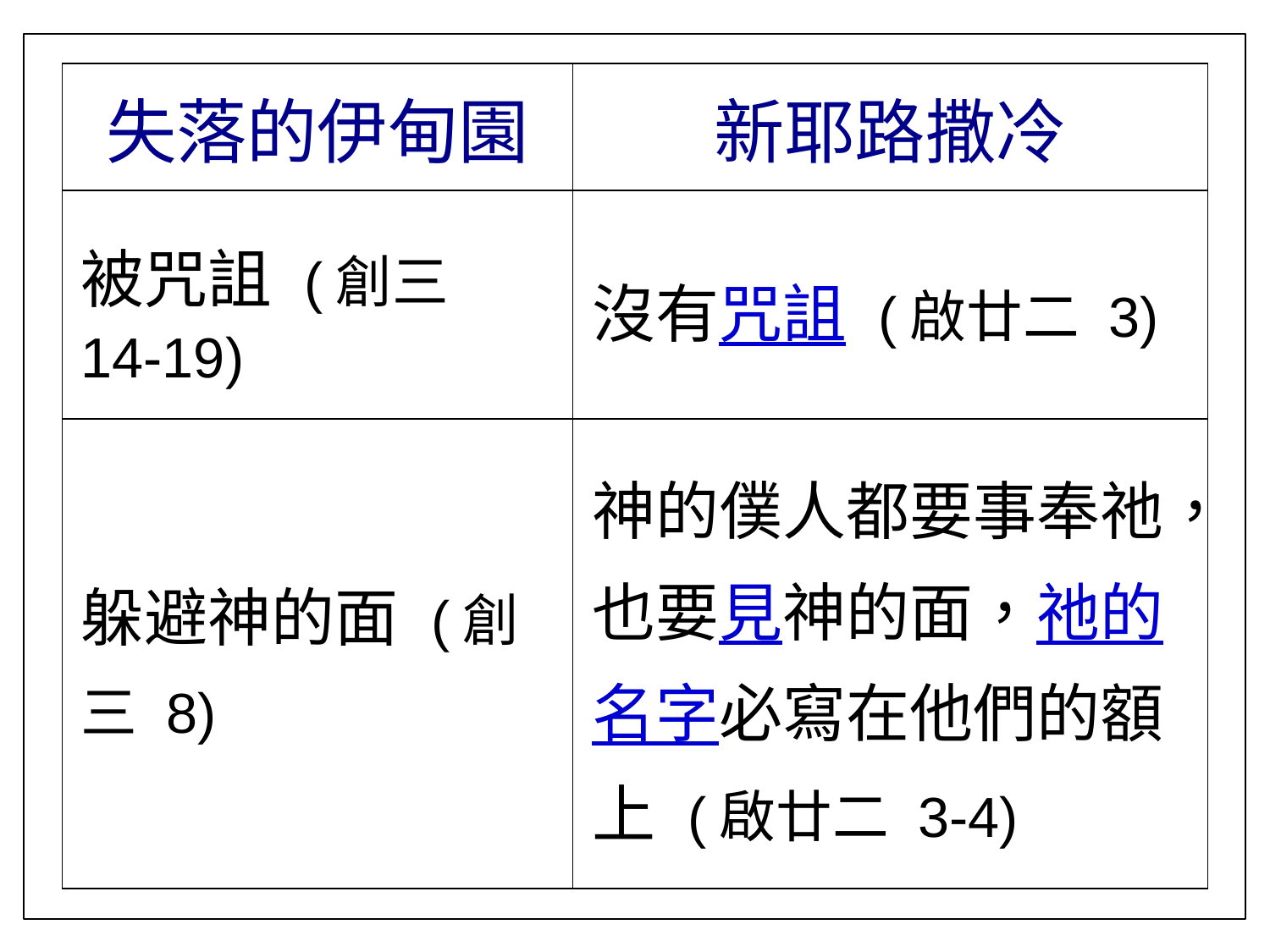

| 失落的伊甸園 | 新耶路撒冷 |
| --- | --- |
| 被咒詛 (創三 14-19) | 沒有咒詛 (啟廿二 3) |
| 躲避神的面 (創三 8) | 神的僕人都要事奉祂，也要見神的面，祂的名字必寫在他們的額上 (啟廿二 3-4) |